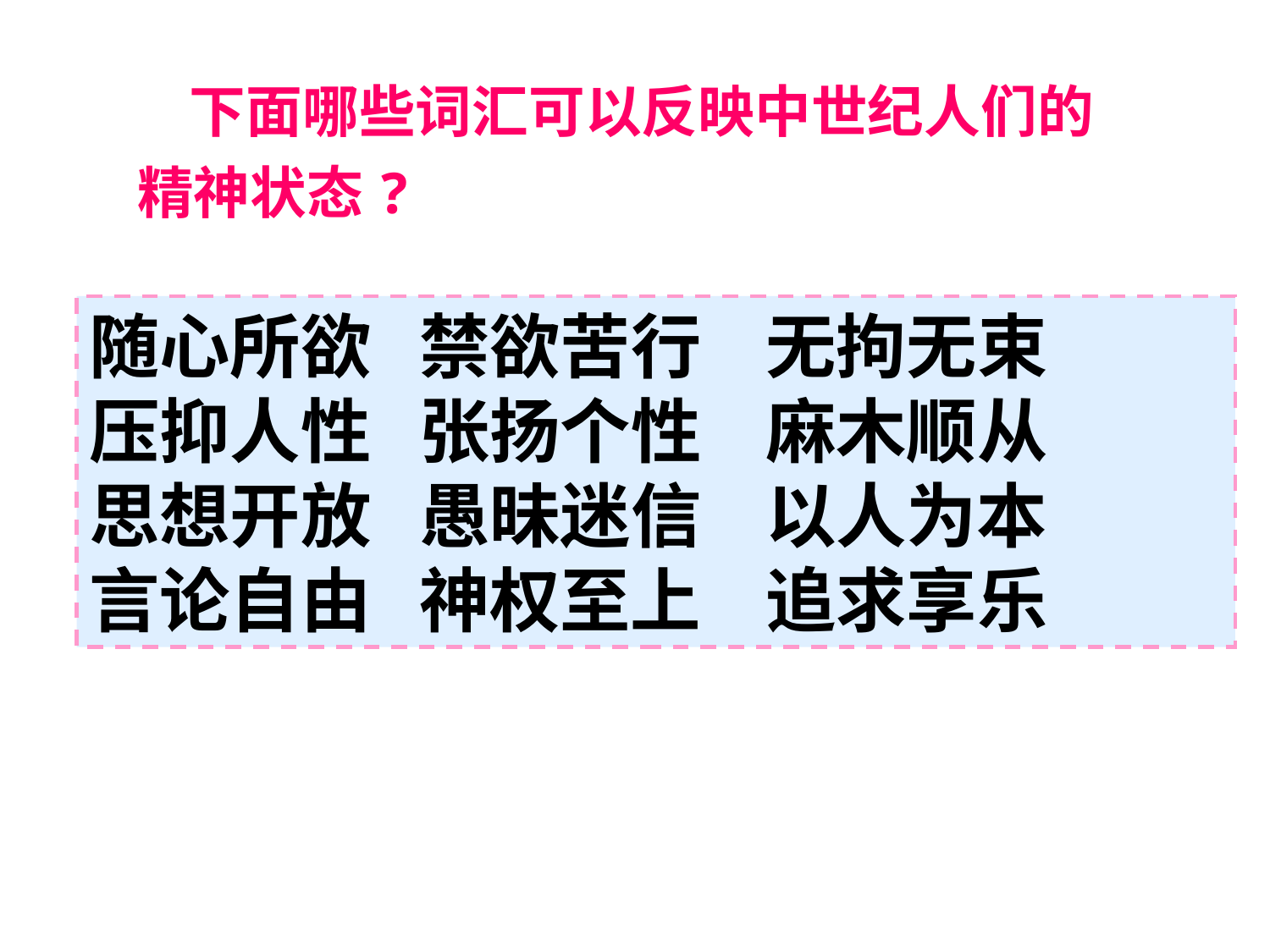

下面哪些词汇可以反映中世纪人们的精神状态?
随心所欲   禁欲苦行    无拘无束
压抑人性   张扬个性    麻木顺从
思想开放   愚昧迷信    以人为本
言论自由   神权至上    追求享乐